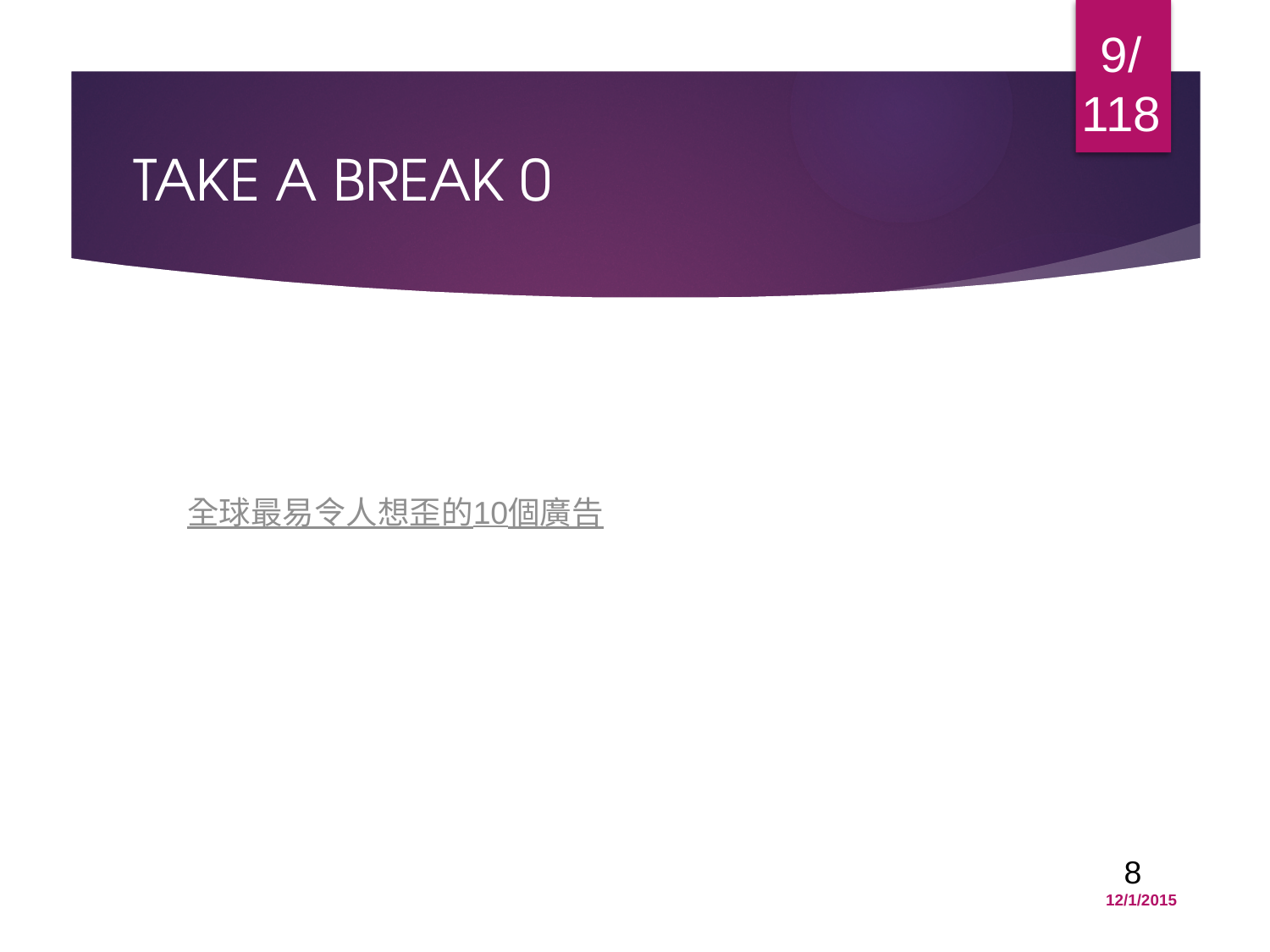

9/118
# TAKE A BREAK 0
全球最易令人想歪的10個廣告
8
12/1/2015